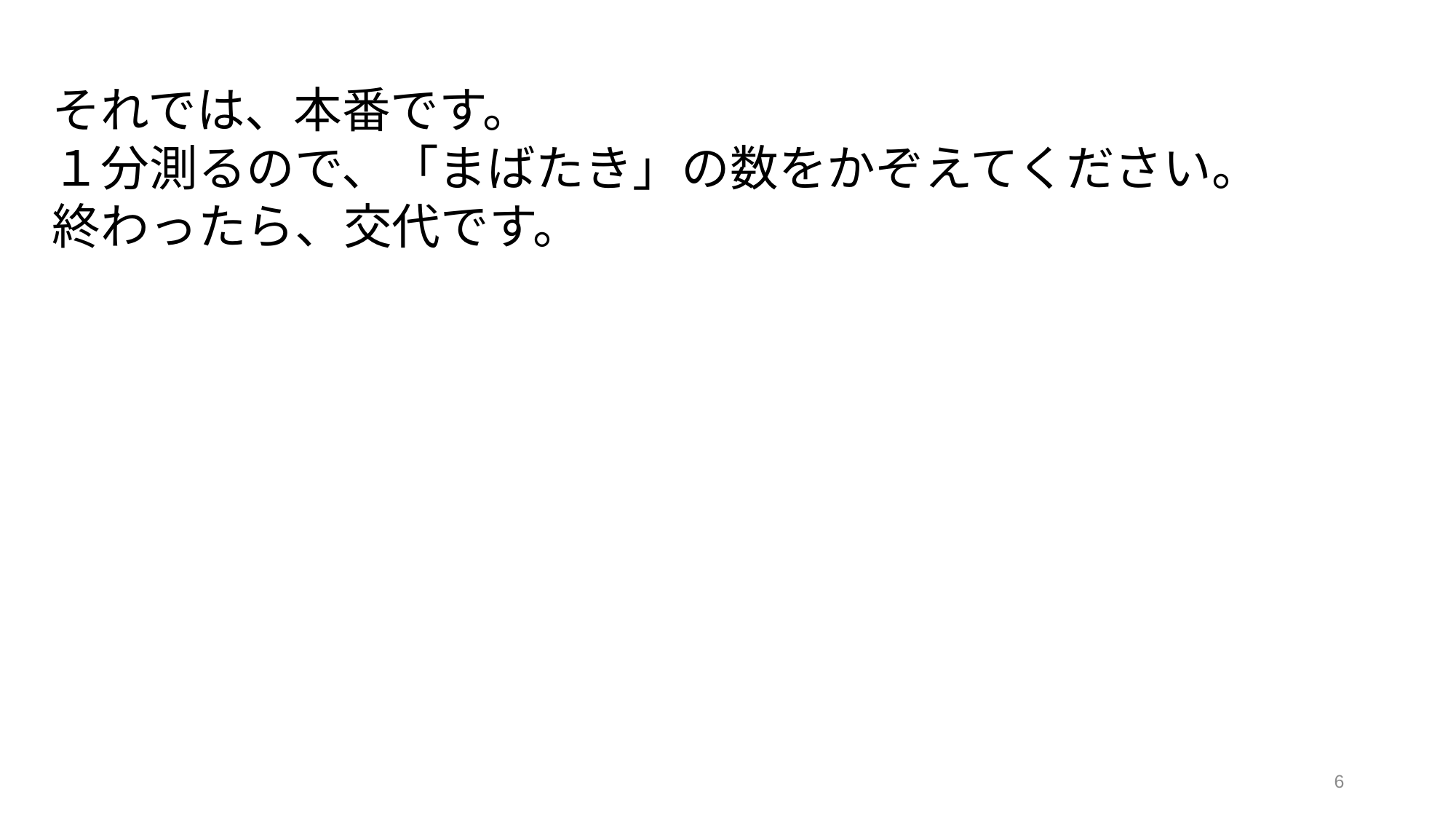

それでは、本番です。
１分測るので、「まばたき」の数をかぞえてください。
終わったら、交代です。
6